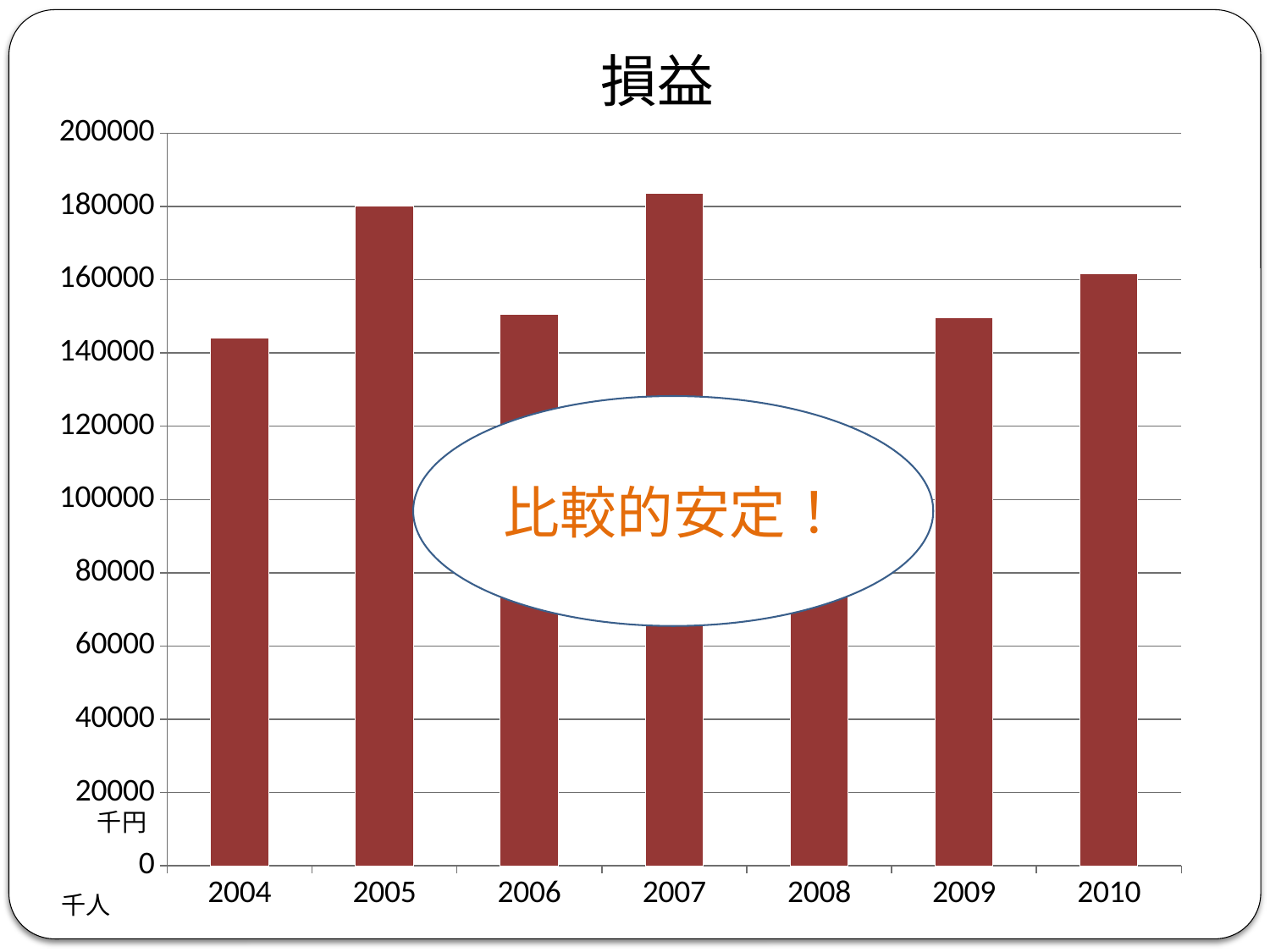

# 損益

### Chart

| Category | 富山地方鉄道 |
|---|---|
| 2004 | 144023.0 |
| 2005 | 180205.0 |
| 2006 | 150505.0 |
| 2007 | 183509.0 |
| 2008 | 118482.0 |
| 2009 | 149597.0 |
| 2010 | 161722.0 |
比較的安定！
千人